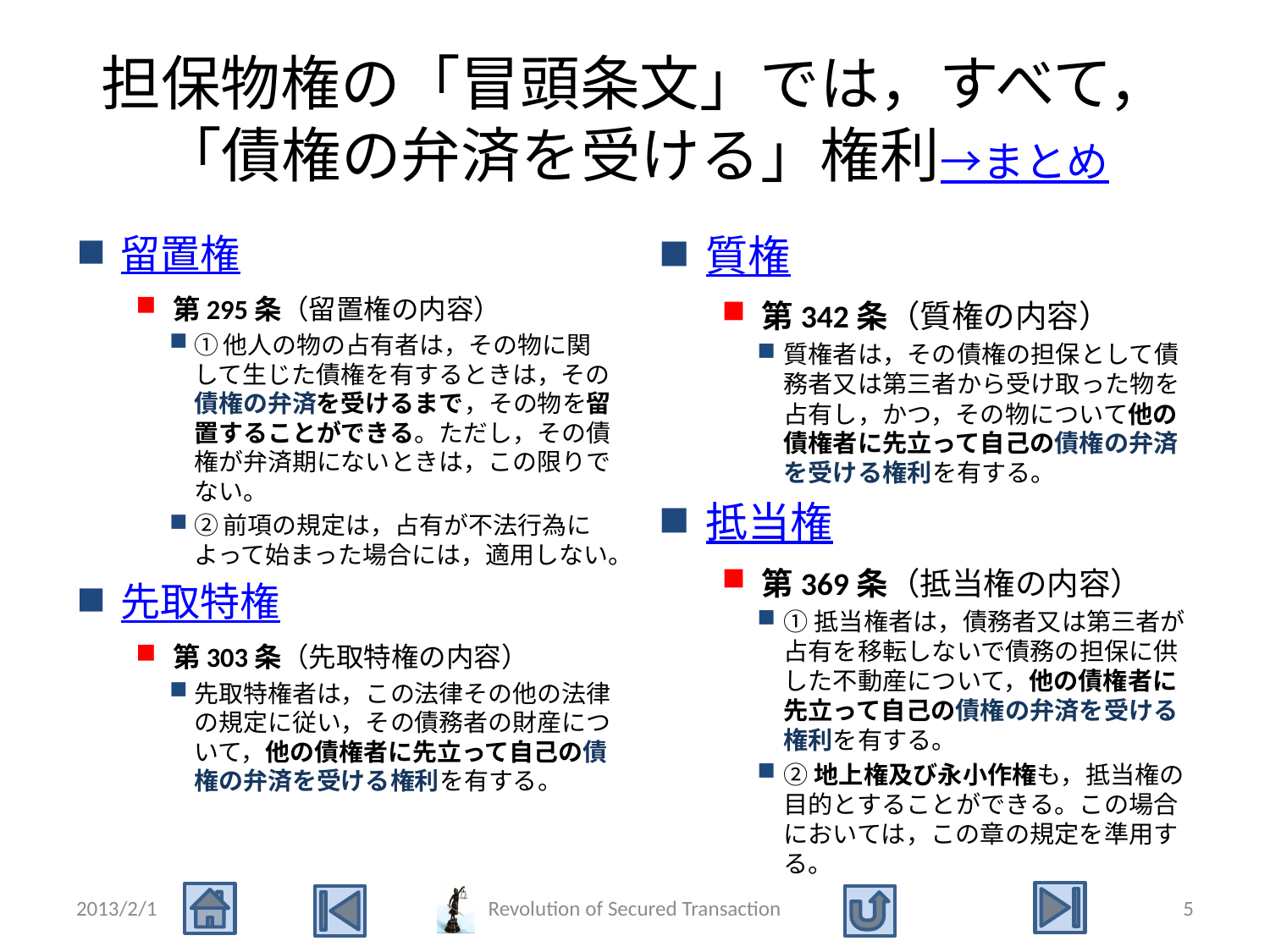

# 担保物権の「冒頭条文」では，すべて， 「債権の弁済を受ける」権利→まとめ
留置権
第295条（留置権の内容）
①他人の物の占有者は，その物に関して生じた債権を有するときは，その債権の弁済を受けるまで，その物を留置することができる。ただし，その債権が弁済期にないときは，この限りでない。
②前項の規定は，占有が不法行為によって始まった場合には，適用しない。
先取特権
第303条（先取特権の内容）
先取特権者は，この法律その他の法律の規定に従い，その債務者の財産について，他の債権者に先立って自己の債権の弁済を受ける権利を有する。
質権
第342条（質権の内容）
質権者は，その債権の担保として債務者又は第三者から受け取った物を占有し，かつ，その物について他の債権者に先立って自己の債権の弁済を受ける権利を有する。
抵当権
第369条（抵当権の内容）
①抵当権者は，債務者又は第三者が占有を移転しないで債務の担保に供した不動産について，他の債権者に先立って自己の債権の弁済を受ける権利を有する。
②地上権及び永小作権も，抵当権の目的とすることができる。この場合においては，この章の規定を準用する。
2013/2/1
Revolution of Secured Transaction
5